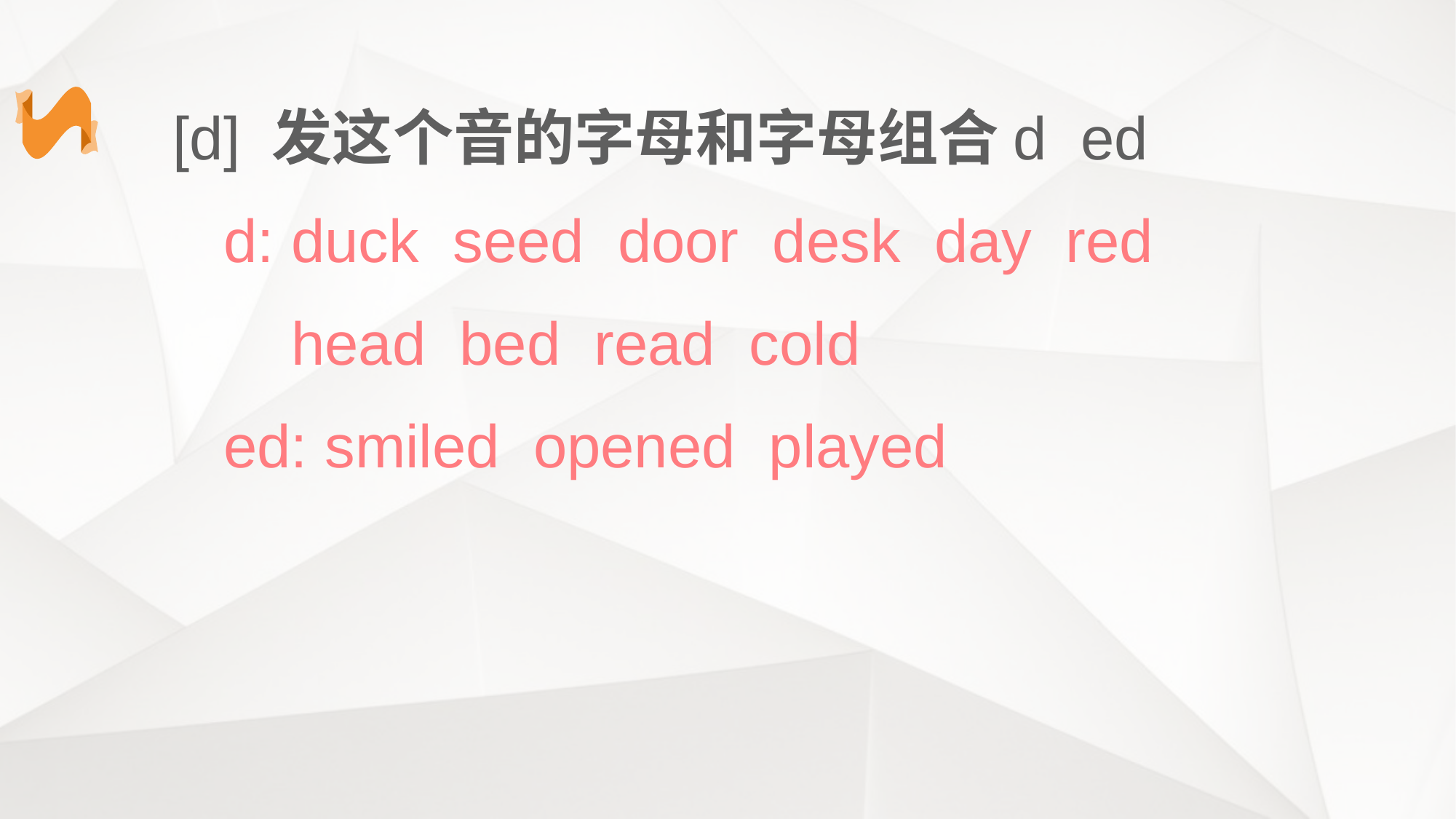

[d] 发这个音的字母和字母组合d  ed
   d: duck  seed  door  desk  day  red
       head  bed  read  cold
   ed: smiled  opened  played